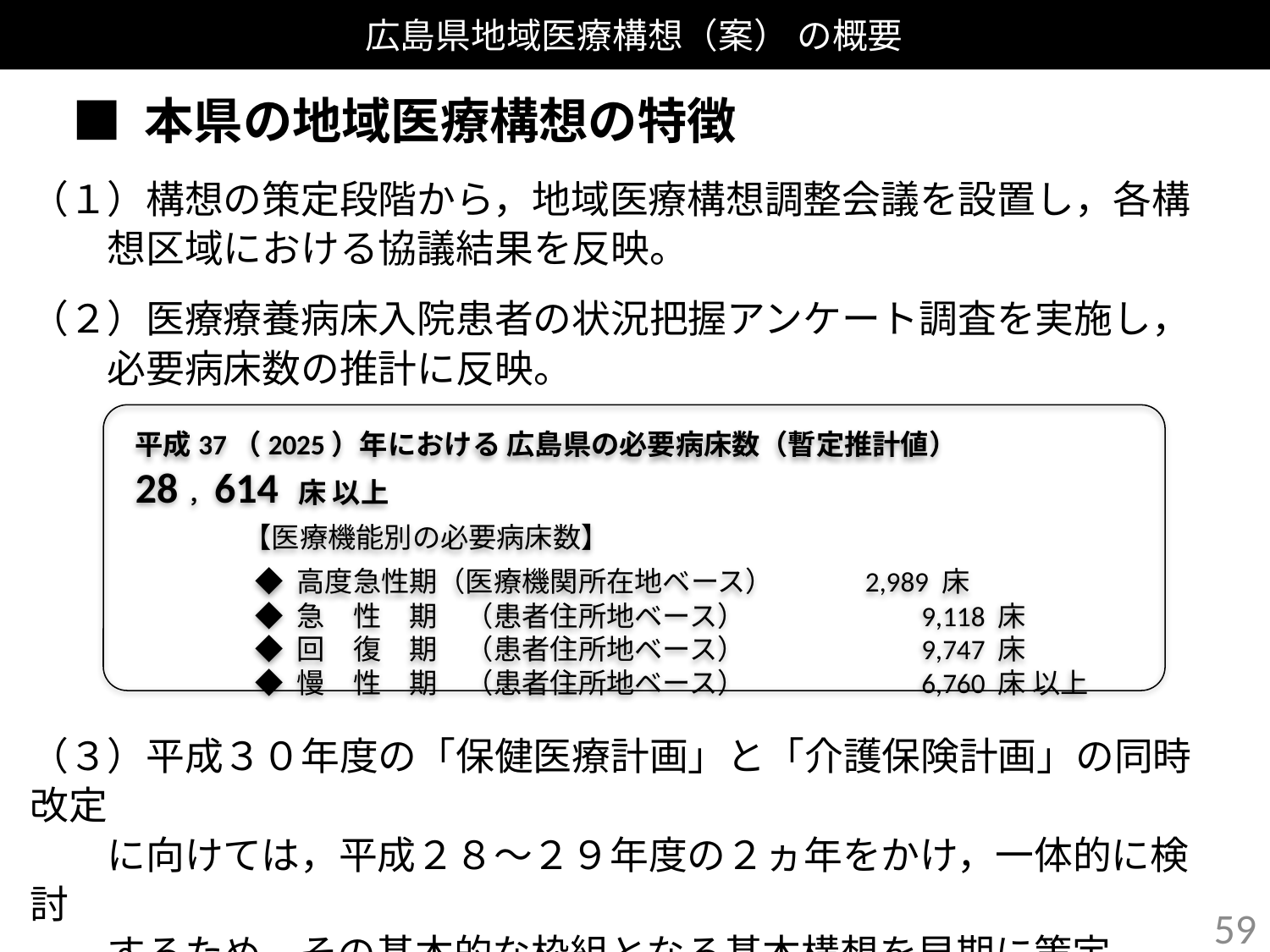

広島県地域医療構想（案） の概要
■ 本県の地域医療構想の特徴
（１）構想の策定段階から，地域医療構想調整会議を設置し，各構
　　想区域における協議結果を反映。
（２）医療療養病床入院患者の状況把握アンケート調査を実施し，
　　必要病床数の推計に反映。

（３）平成３０年度の「保健医療計画」と「介護保険計画」の同時改定
　　に向けては，平成２８～２９年度の２ヵ年をかけ，一体的に検討
　　するため，その基本的な枠組となる基本構想を早期に策定。
平成37（2025）年における 広島県の必要病床数（暫定推計値）　 28，614 床 以上
                【医療機能別の必要病床数】
               ◆ 高度急性期（医療機関所在地ベース）　　　2,989 床
               ◆ 急　性　期　（患者住所地ベース）　　　　　　9,118 床
               ◆ 回　復　期　（患者住所地ベース）　　　　　　9,747 床
               ◆ 慢　性　期　（患者住所地ベース）　　　　　　6,760 床 以上
59